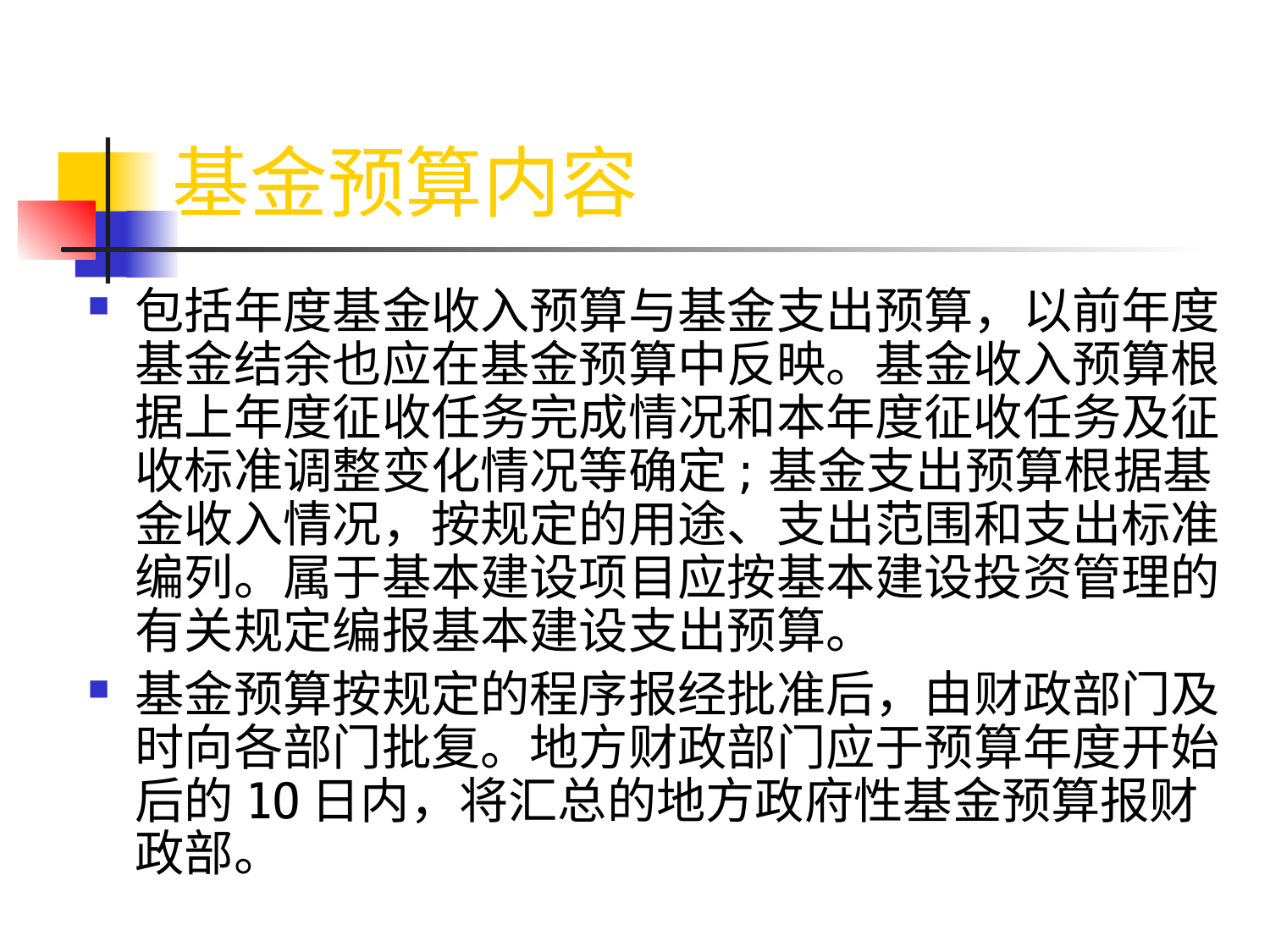

# 基金预算内容
包括年度基金收入预算与基金支出预算，以前年度基金结余也应在基金预算中反映。基金收入预算根据上年度征收任务完成情况和本年度征收任务及征收标准调整变化情况等确定;基金支出预算根据基金收入情况，按规定的用途、支出范围和支出标准编列。属于基本建设项目应按基本建设投资管理的有关规定编报基本建设支出预算。
基金预算按规定的程序报经批准后，由财政部门及时向各部门批复。地方财政部门应于预算年度开始后的10日内，将汇总的地方政府性基金预算报财政部。